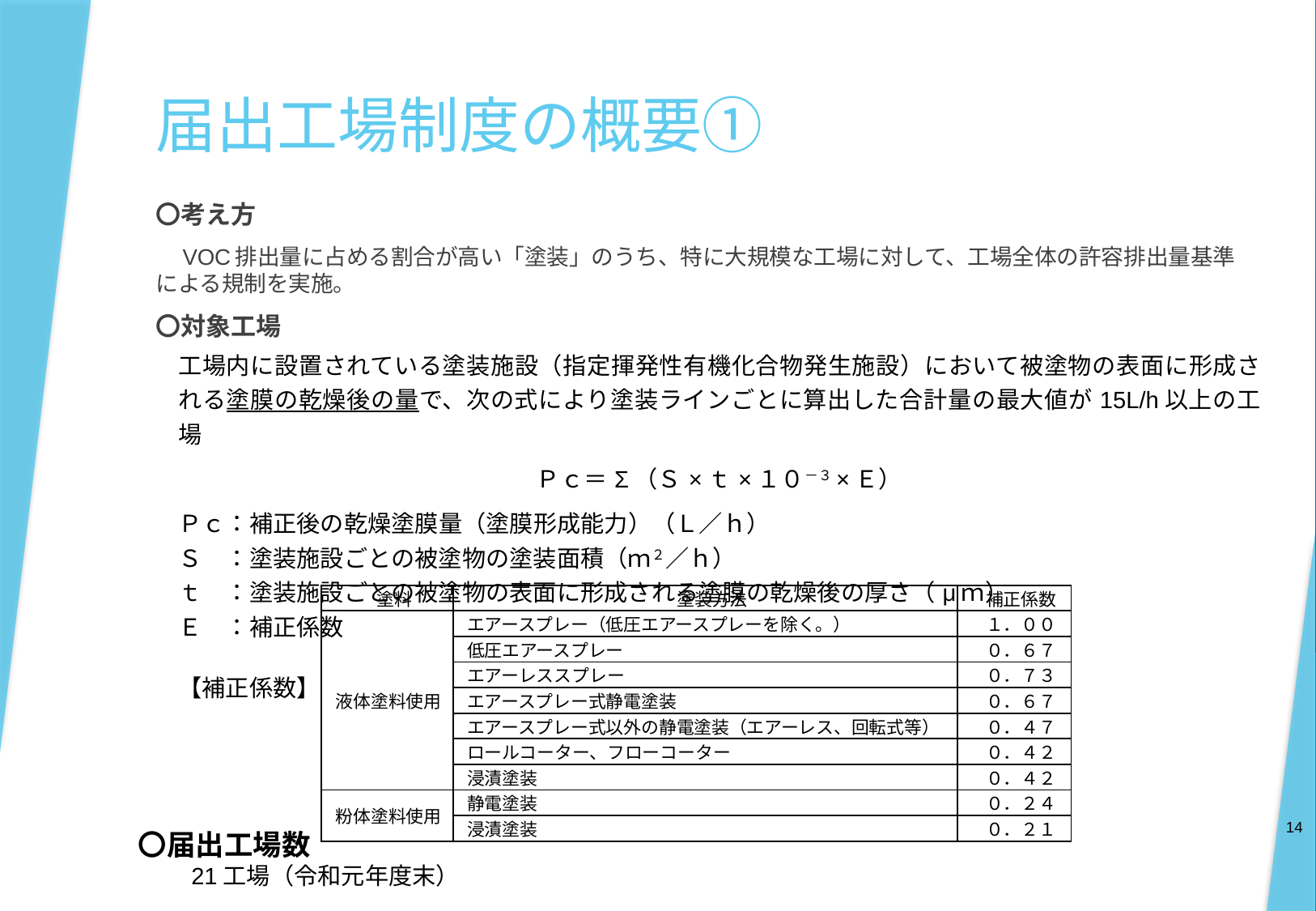

# 届出工場制度の概要①
〇考え方
　VOC排出量に占める割合が高い「塗装」のうち、特に大規模な工場に対して、工場全体の許容排出量基準による規制を実施。
〇対象工場
| 工場内に設置されている塗装施設（指定揮発性有機化合物発生施設）において被塗物の表面に形成される塗膜の乾燥後の量で、次の式により塗装ラインごとに算出した合計量の最大値が15L/h以上の工場 Ｐｃ＝Σ（Ｓ×ｔ×１０－３×Ｅ） Ｐｃ：補正後の乾燥塗膜量（塗膜形成能力）（Ｌ／ｈ） Ｓ　：塗装施設ごとの被塗物の塗装面積（ｍ２／ｈ） ｔ　：塗装施設ごとの被塗物の表面に形成される塗膜の乾燥後の厚さ（μｍ） Ｅ　：補正係数 【補正係数】 |
| --- |

| 塗料 | 塗装方法 | 補正係数 |
| --- | --- | --- |
| 液体塗料使用 | エアースプレー（低圧エアースプレーを除く。） | １．００ |
|  | 低圧エアースプレー | ０．６７ |
|  | エアーレススプレー | ０．７３ |
|  | エアースプレー式静電塗装 | ０．６７ |
|  | エアースプレー式以外の静電塗装（エアーレス、回転式等） | ０．４７ |
|  | ロールコーター、フローコーター | ０．４２ |
|  | 浸漬塗装 | ０．４２ |
| 粉体塗料使用 | 静電塗装 | ０．２４ |
|  | 浸漬塗装 | ０．２１ |
14
〇届出工場数
　　21工場（令和元年度末）